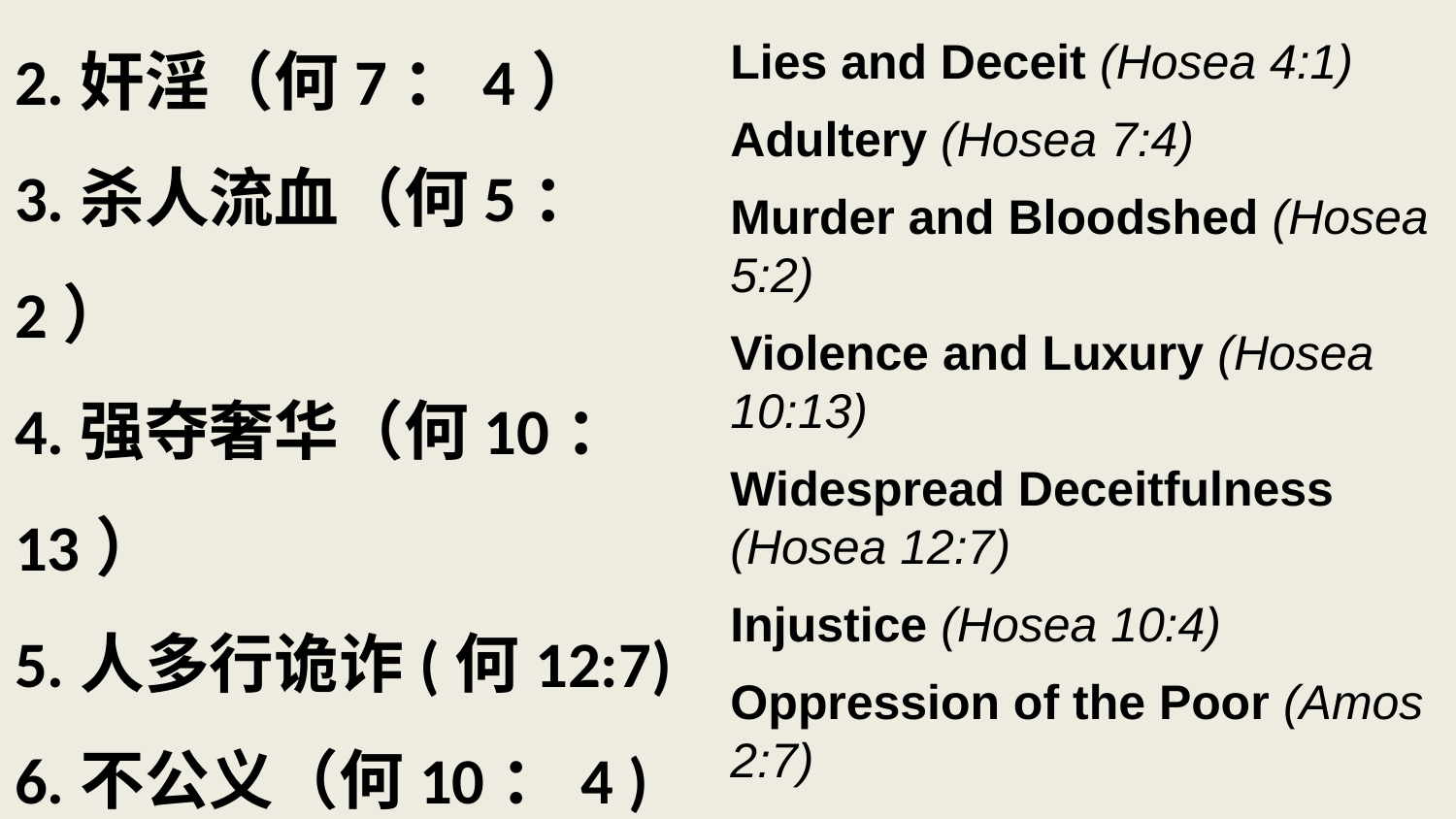

# 1.谎言、虚假（何4:1） 2.奸淫（何7：4） 3.杀人流血（何5：2） 4.强夺奢华（何10：13） 5.人多行诡诈(何12:7) 6.不公义（何10：4 ) 7.虐待穷人  摩2：7
Lies and Deceit (Hosea 4:1)
Adultery (Hosea 7:4)
Murder and Bloodshed (Hosea 5:2)
Violence and Luxury (Hosea 10:13)
Widespread Deceitfulness (Hosea 12:7)
Injustice (Hosea 10:4)
Oppression of the Poor (Amos 2:7)